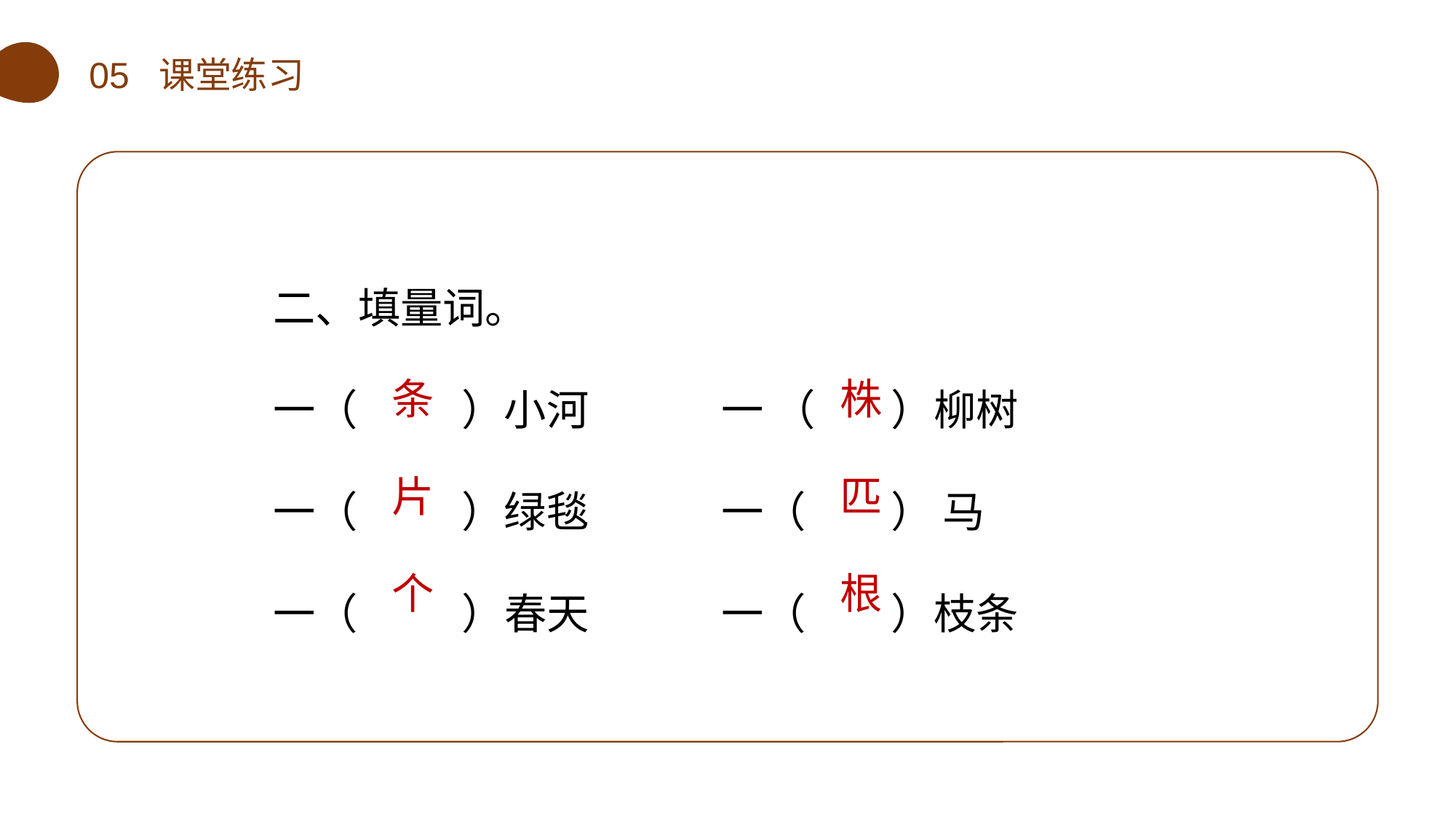

05  课堂练习
二、填量词。
一（           ）小河              一 （        ）柳树
一（           ）绿毯              一（         ） 马
一（           ）春天              一（         ）枝条
条
株
片
匹
个
根